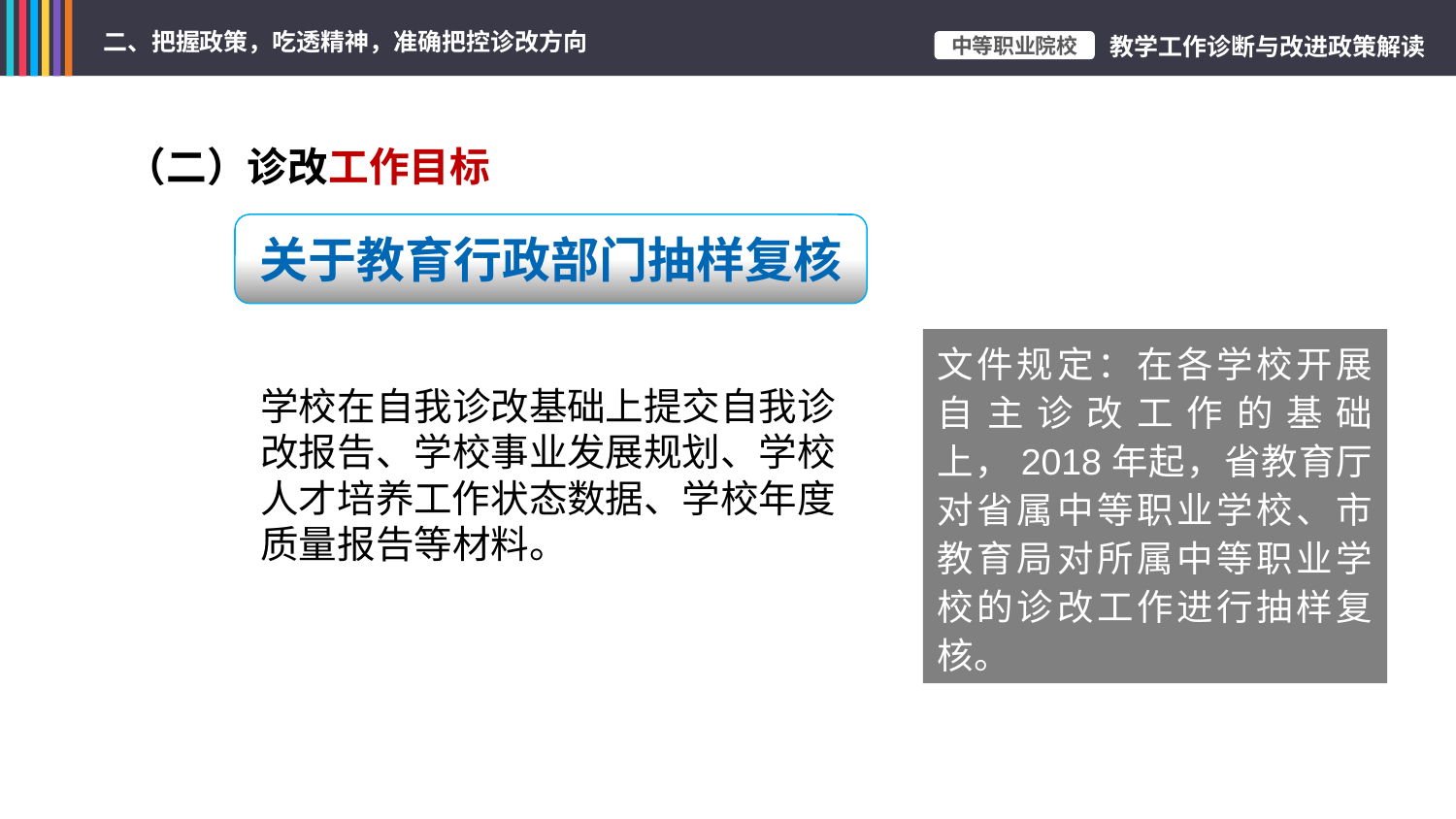

（二）诊改工作目标
关于教育行政部门抽样复核
文件规定：在各学校开展自主诊改工作的基础上，2018年起，省教育厅对省属中等职业学校、市教育局对所属中等职业学校的诊改工作进行抽样复核。
学校在自我诊改基础上提交自我诊改报告、学校事业发展规划、学校人才培养工作状态数据、学校年度质量报告等材料。